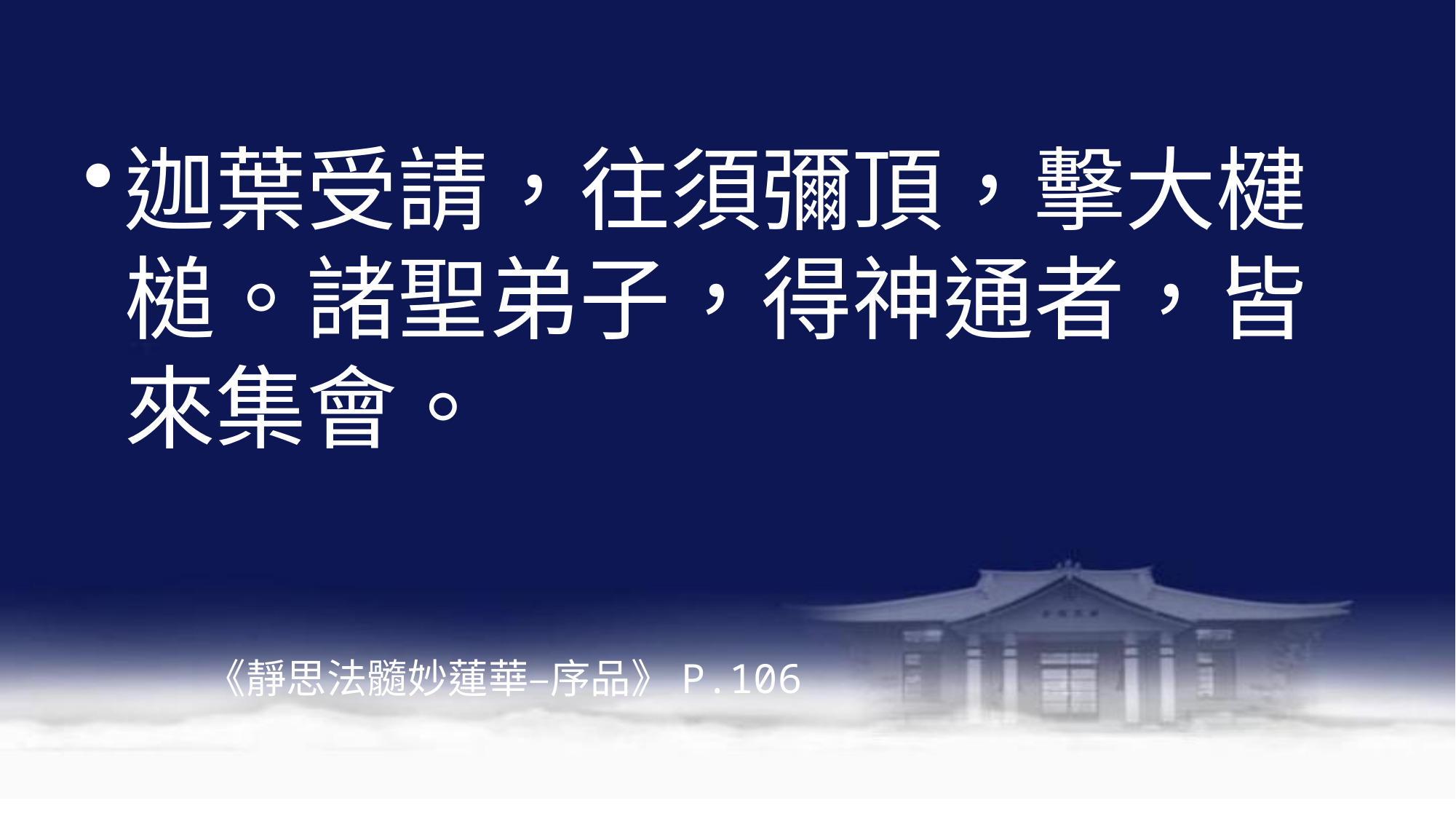

#
迦葉受請，往須彌頂，擊大楗槌。諸聖弟子，得神通者，皆來集會。
《靜思法髓妙蓮華–序品》P.106